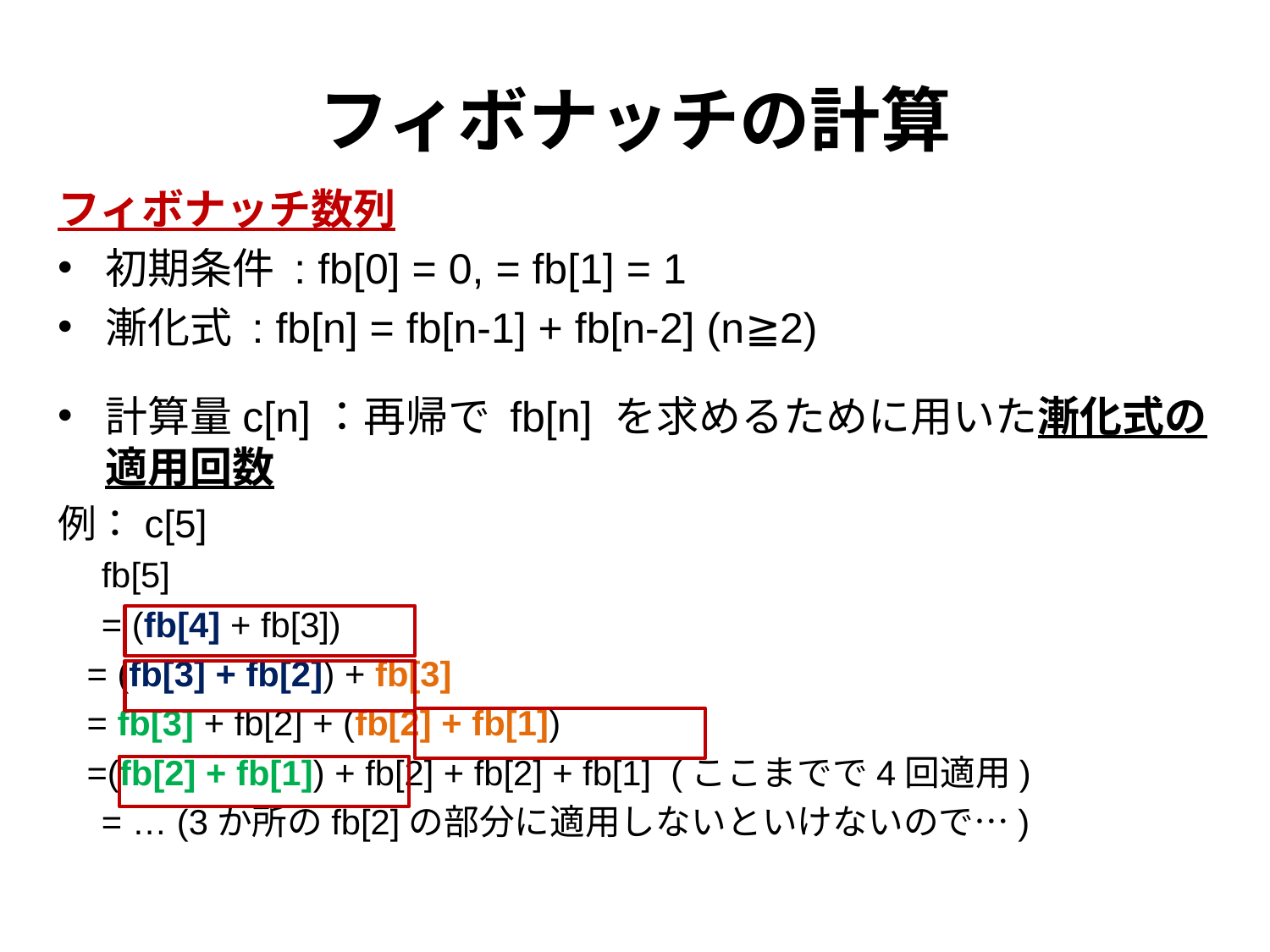

# フィボナッチの計算
フィボナッチ数列
初期条件 : fb[0] = 0, = fb[1] = 1
漸化式 : fb[n] = fb[n-1] + fb[n-2] (n≧2)

計算量c[n]：再帰で fb[n] を求めるために用いた漸化式の適用回数
例：c[5]
　fb[5]
　= (fb[4] + fb[3])
   = (fb[3] + fb[2]) + fb[3]
   = fb[3] + fb[2] + (fb[2] + fb[1])
   =(fb[2] + fb[1]) + fb[2] + fb[2] + fb[1]  (ここまでで4回適用)
　= … (3か所のfb[2]の部分に適用しないといけないので…)